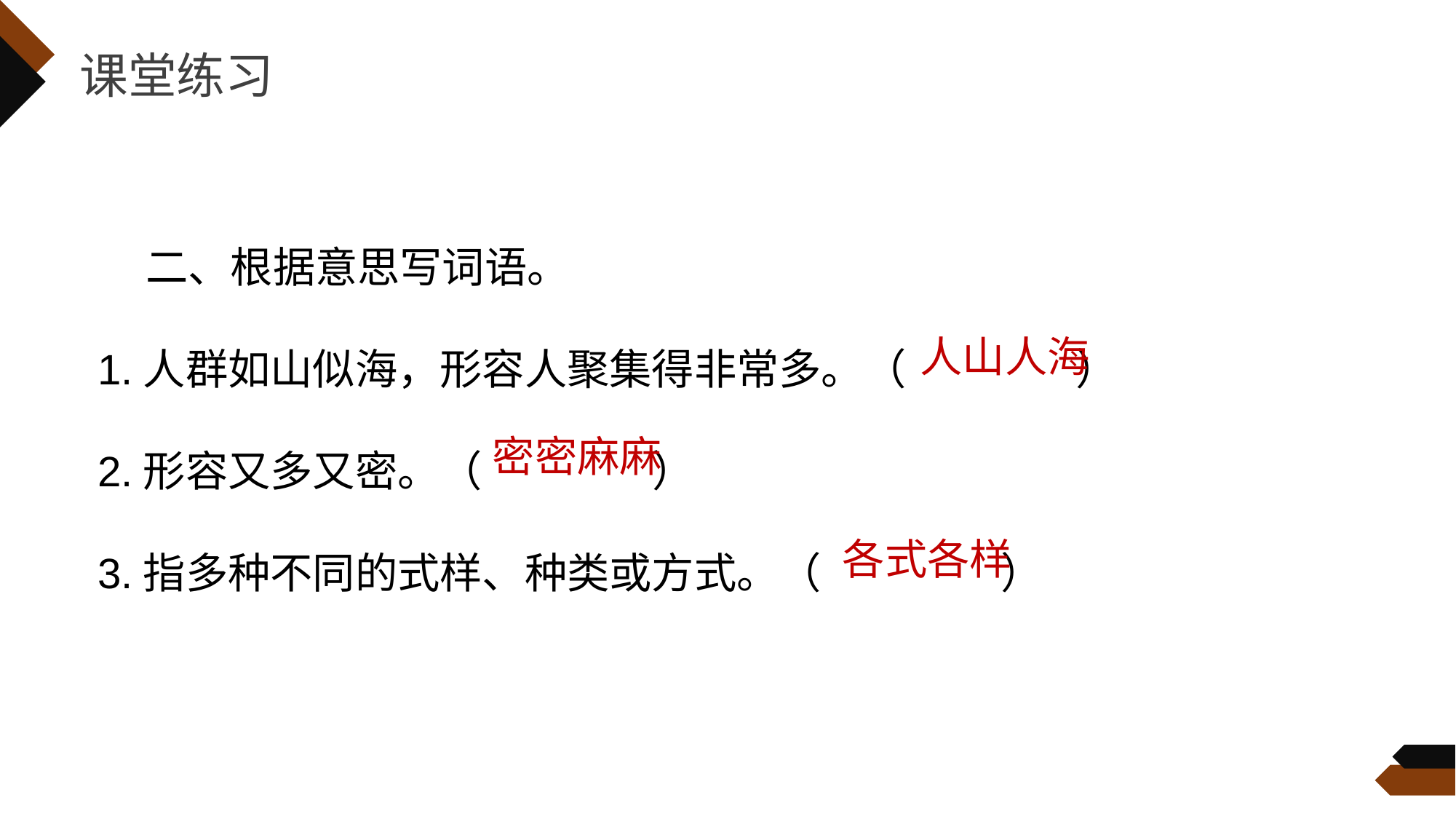

课堂练习
    二、根据意思写词语。
1.人群如山似海，形容人聚集得非常多。（                  ）
2.形容又多又密。（                  ）
3.指多种不同的式样、种类或方式。（                   ）
人山人海
密密麻麻
各式各样